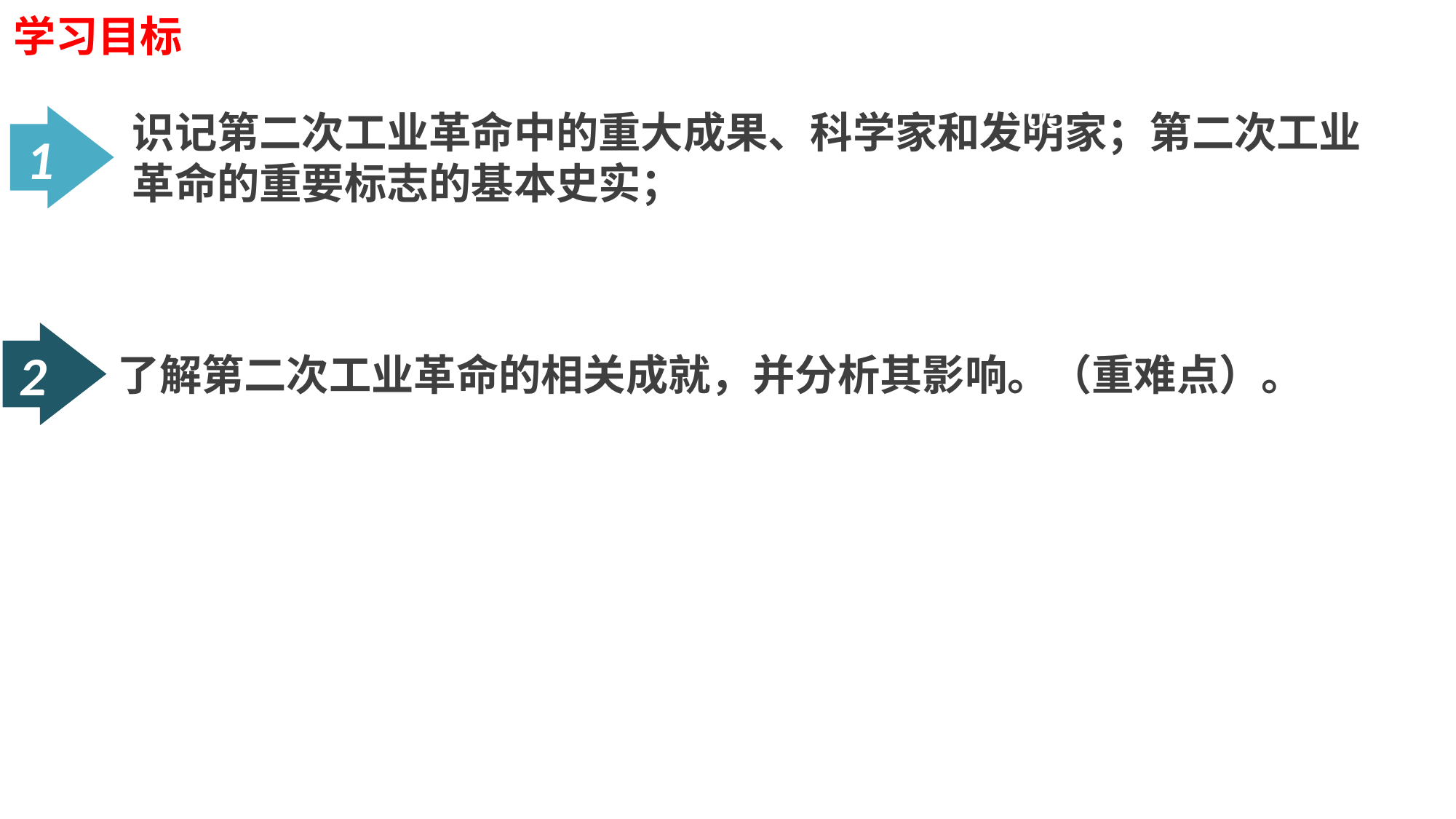

学习目标
05-05
识记第二次工业革命中的重大成果、科学家和发明家；第二次工业革命的重要标志的基本史实；
1
2
了解第二次工业革命的相关成就，并分析其影响。（重难点）。
6